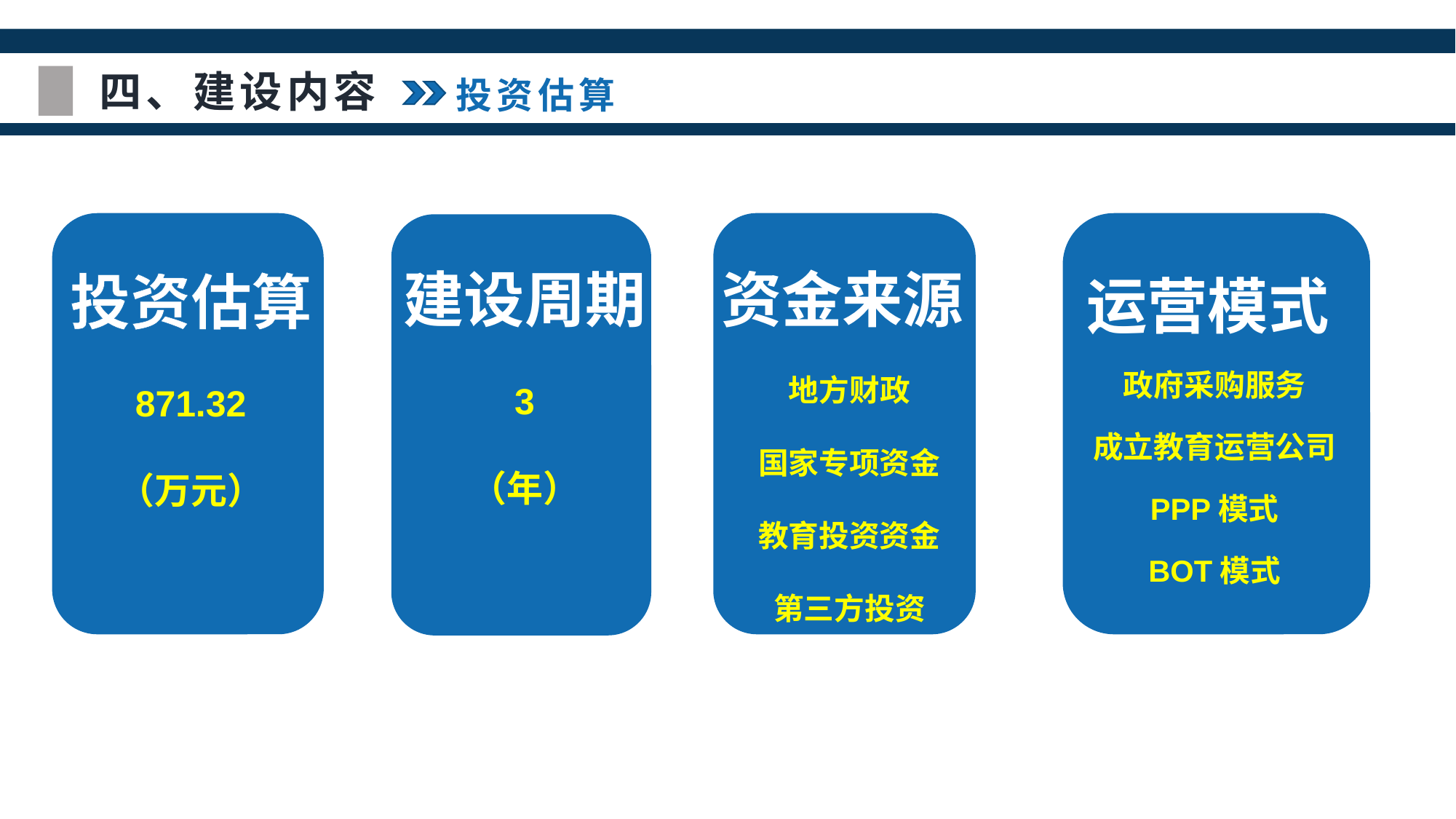

四、建设内容

投资估算

建设周期
3
（年）
资金来源
地方财政
国家专项资金
教育投资资金
第三方投资
投资估算
871.32
（万元）
运营模式
政府采购服务
成立教育运营公司
PPP模式
BOT模式